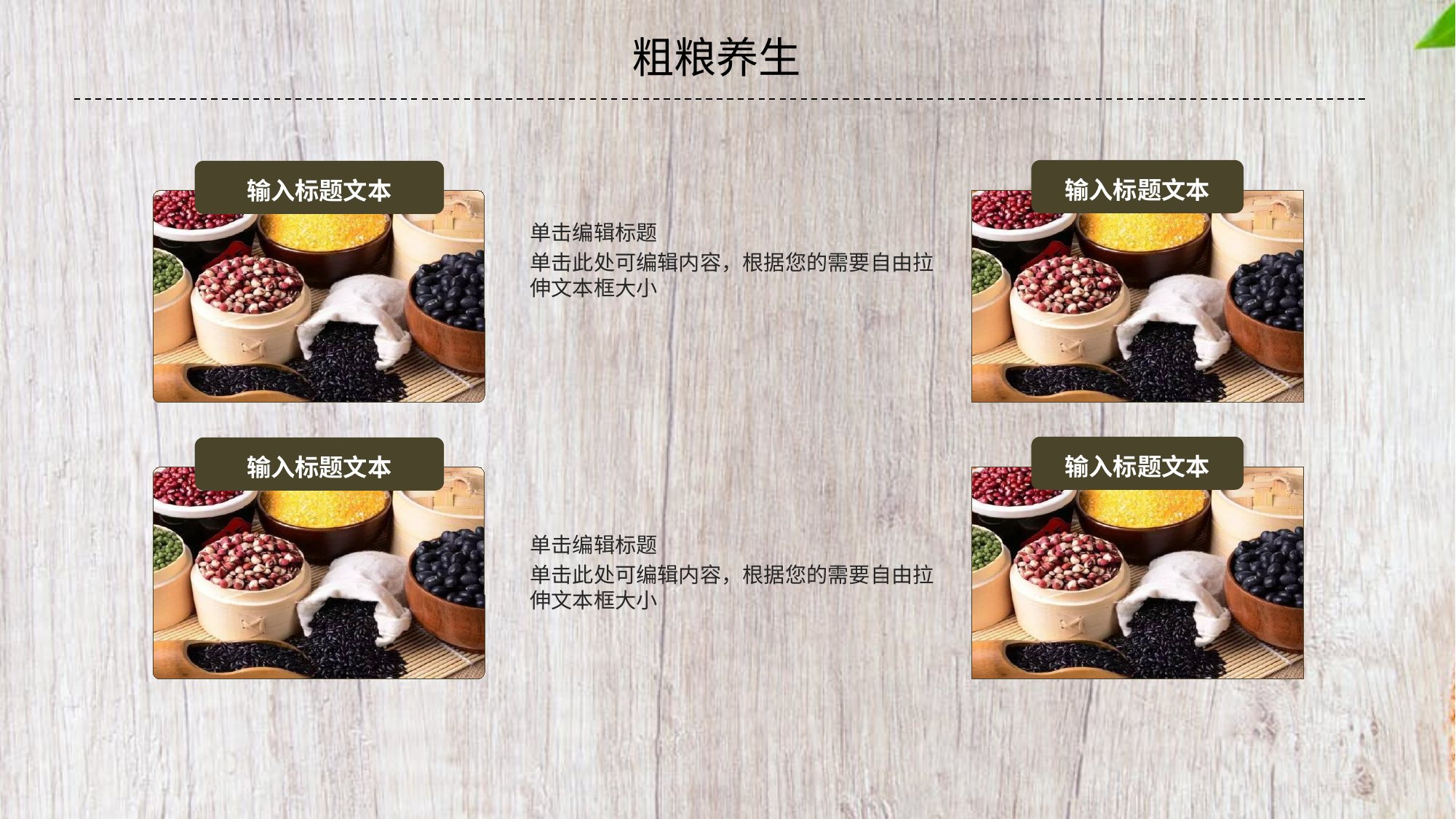

粗粮养生
#
输入标题文本
输入标题文本

单击编辑标题
单击此处可编辑内容，根据您的需要自由拉伸文本框大小
输入标题文本
输入标题文本

单击编辑标题
单击此处可编辑内容，根据您的需要自由拉伸文本框大小